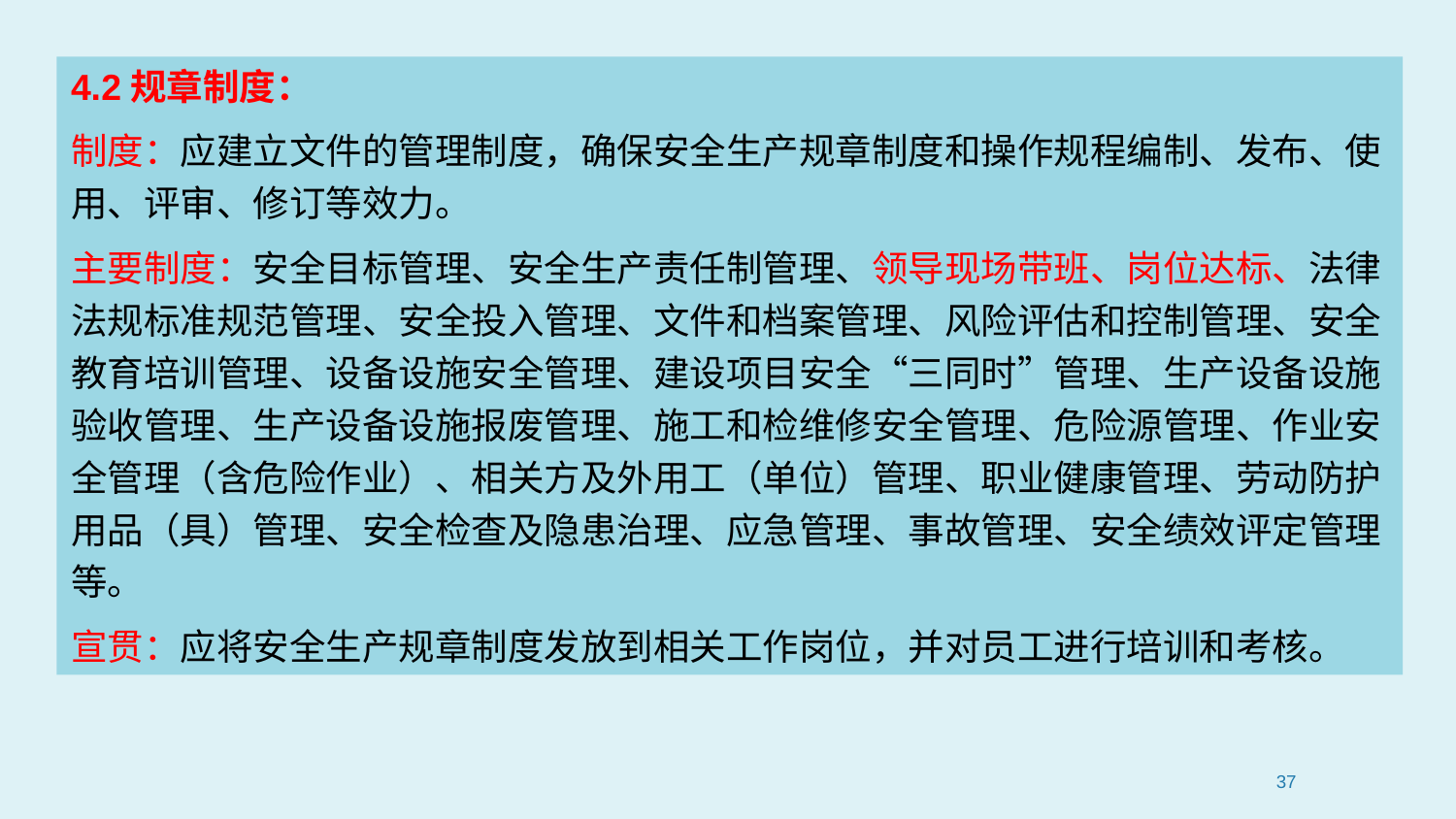

4.2规章制度：
制度：应建立文件的管理制度，确保安全生产规章制度和操作规程编制、发布、使用、评审、修订等效力。
主要制度：安全目标管理、安全生产责任制管理、领导现场带班、岗位达标、法律法规标准规范管理、安全投入管理、文件和档案管理、风险评估和控制管理、安全教育培训管理、设备设施安全管理、建设项目安全“三同时”管理、生产设备设施验收管理、生产设备设施报废管理、施工和检维修安全管理、危险源管理、作业安全管理（含危险作业）、相关方及外用工（单位）管理、职业健康管理、劳动防护用品（具）管理、安全检查及隐患治理、应急管理、事故管理、安全绩效评定管理等。
宣贯：应将安全生产规章制度发放到相关工作岗位，并对员工进行培训和考核。
                                     37